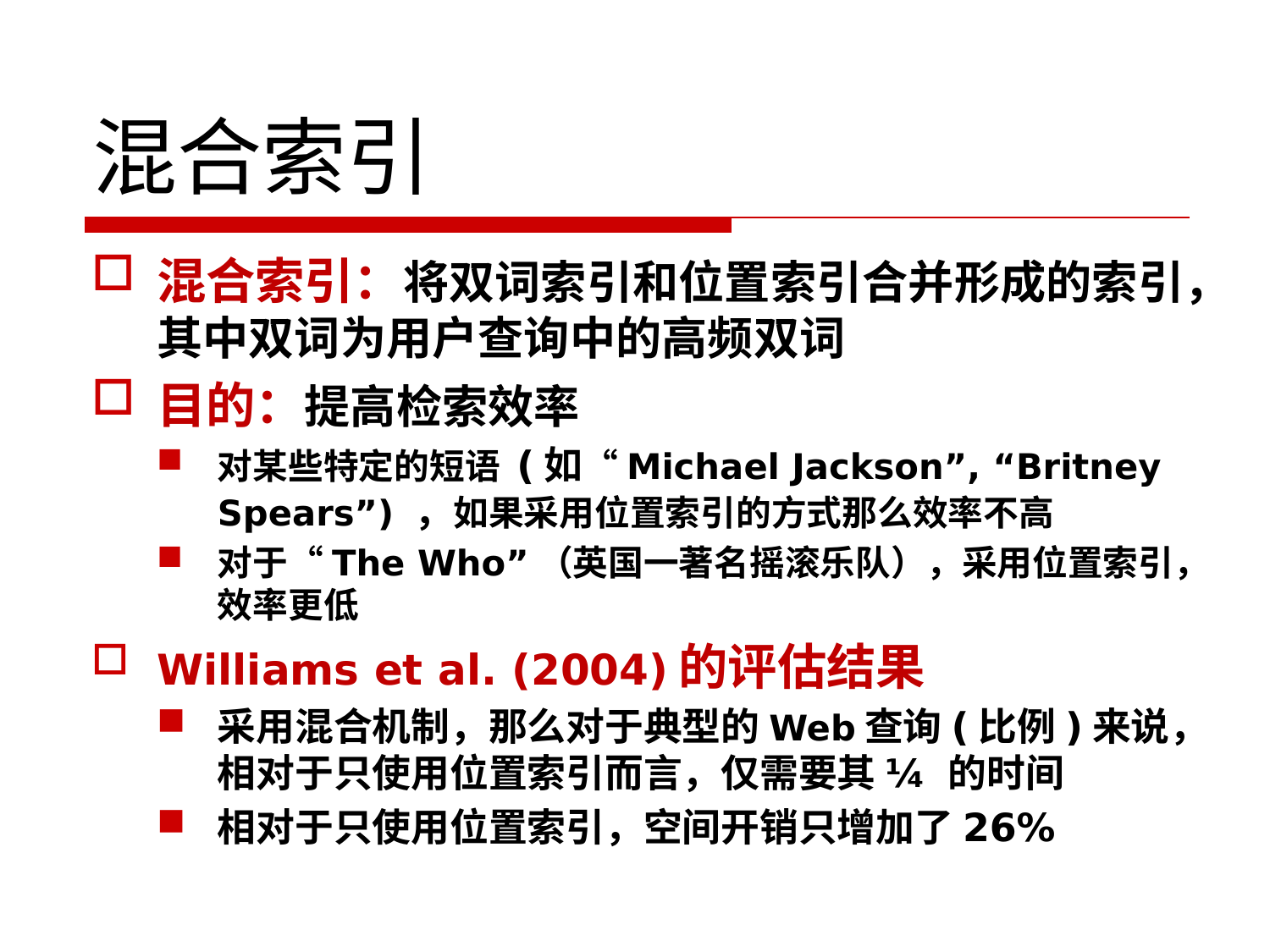

# 混合索引
混合索引：将双词索引和位置索引合并形成的索引，其中双词为用户查询中的高频双词
目的：提高检索效率
对某些特定的短语 (如“Michael Jackson”, “Britney Spears”) ，如果采用位置索引的方式那么效率不高
对于“The Who”（英国一著名摇滚乐队），采用位置索引，效率更低
Williams et al. (2004)的评估结果
采用混合机制，那么对于典型的Web查询(比例)来说，相对于只使用位置索引而言，仅需要其¼ 的时间
相对于只使用位置索引，空间开销只增加了26%